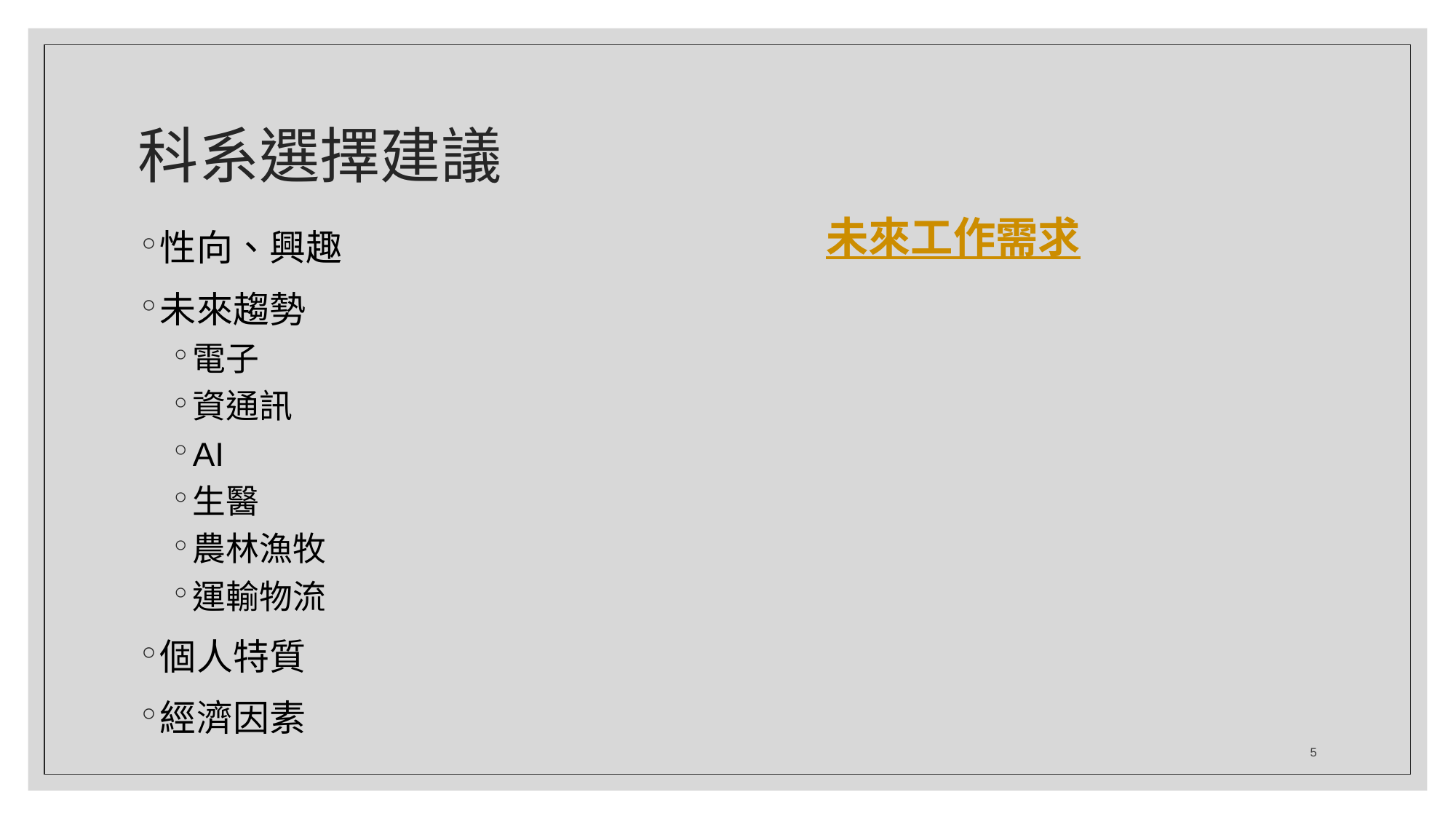

# 科系選擇建議
未來工作需求
性向、興趣
未來趨勢
電子
資通訊
AI
生醫
農林漁牧
運輸物流
個人特質
經濟因素
5